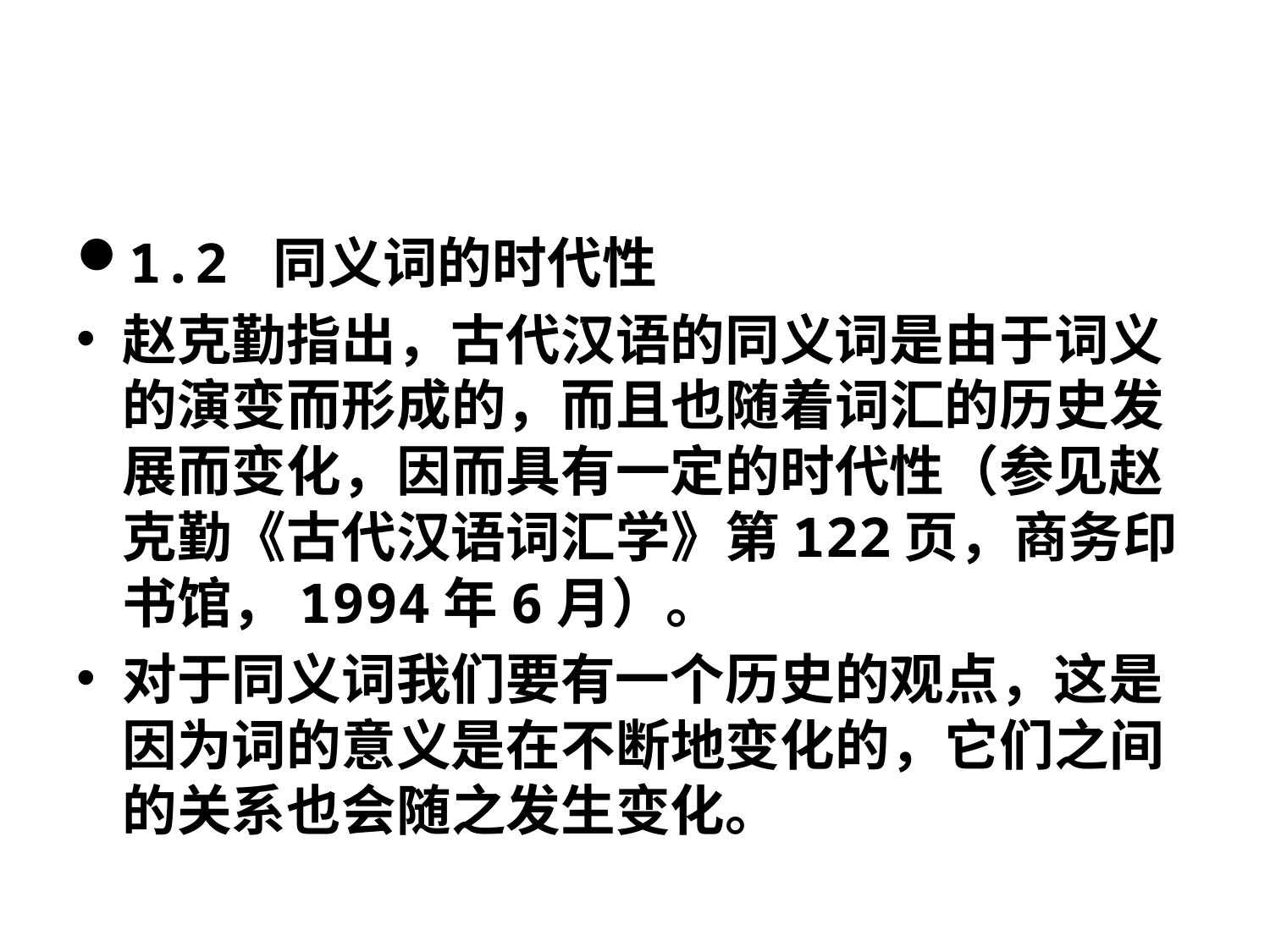

#
1.2 同义词的时代性
赵克勤指出，古代汉语的同义词是由于词义的演变而形成的，而且也随着词汇的历史发展而变化，因而具有一定的时代性（参见赵克勤《古代汉语词汇学》第122页，商务印书馆，1994年6月）。
对于同义词我们要有一个历史的观点，这是因为词的意义是在不断地变化的，它们之间的关系也会随之发生变化。